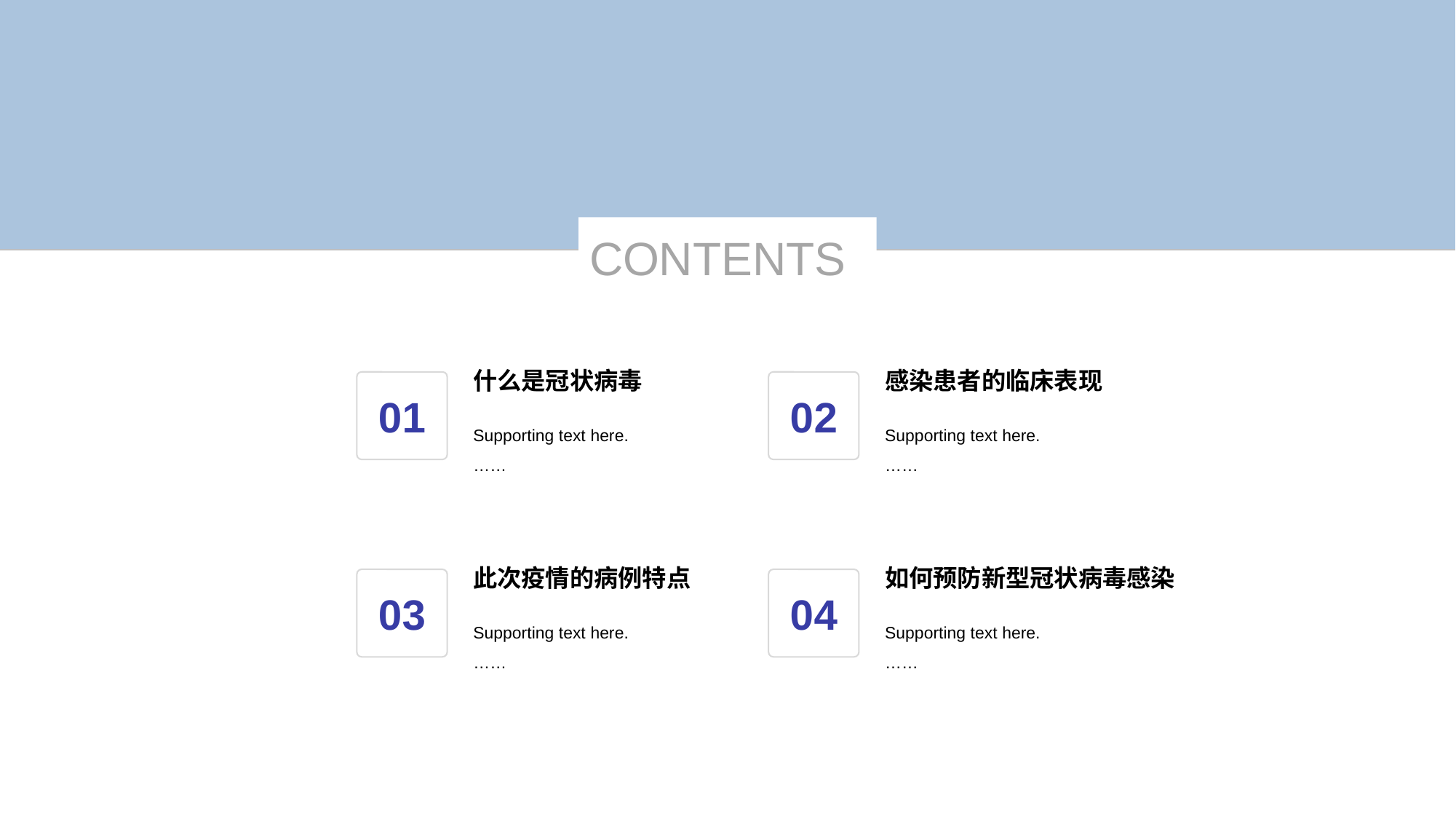

CONT ENTS
什么是冠状病毒
Supporting text here.
……
0 1
感染患者的临床表现
Supporting text here.
……
0 2
此次疫情的病例特点
Supporting text here.
……
0 3
如何预防新型冠状病毒感染
Supporting text here.
……
0 4